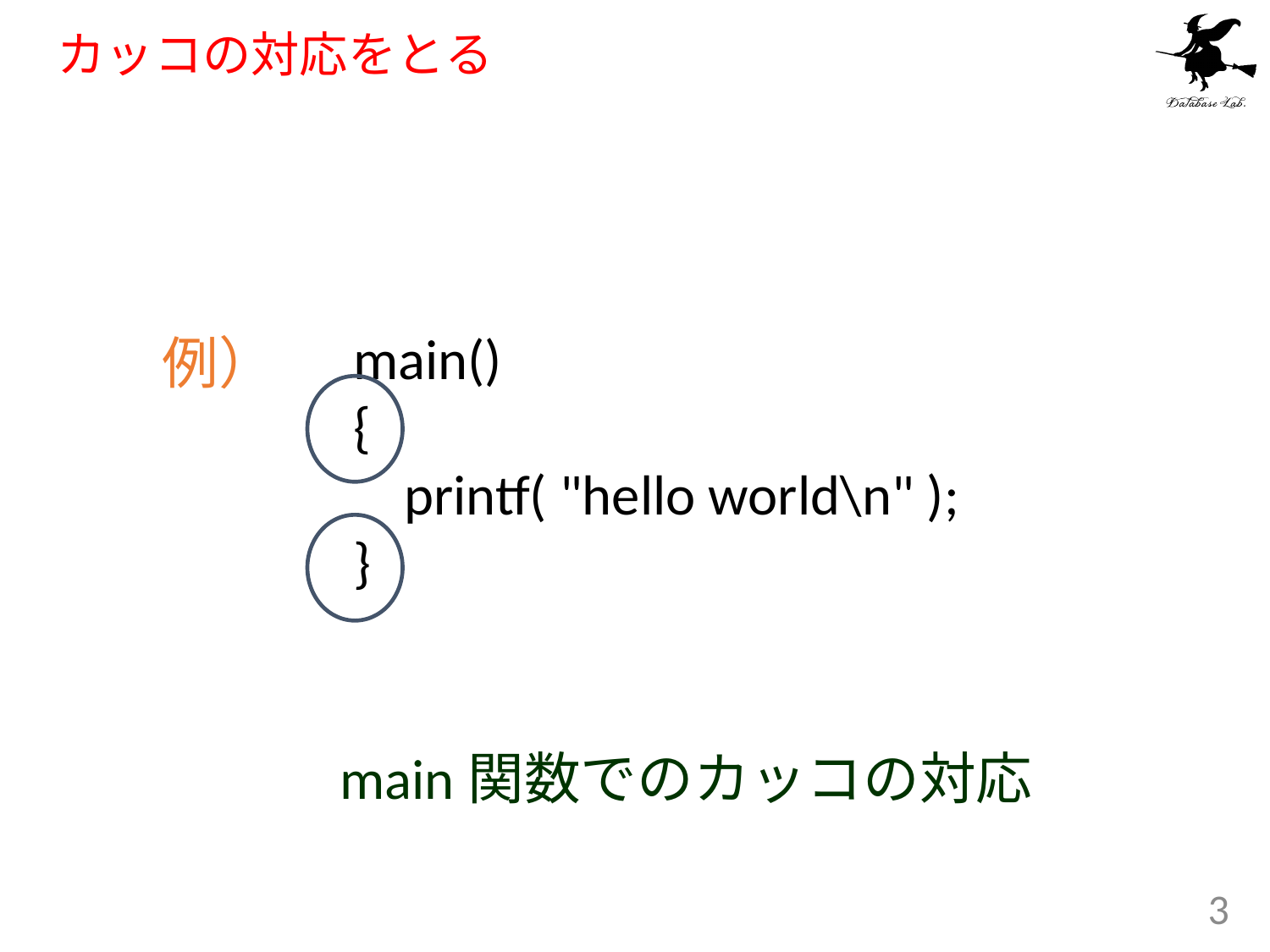

# カッコの対応をとる
main()
{
    printf( "hello world\n" );
}
例）

main関数でのカッコの対応
3